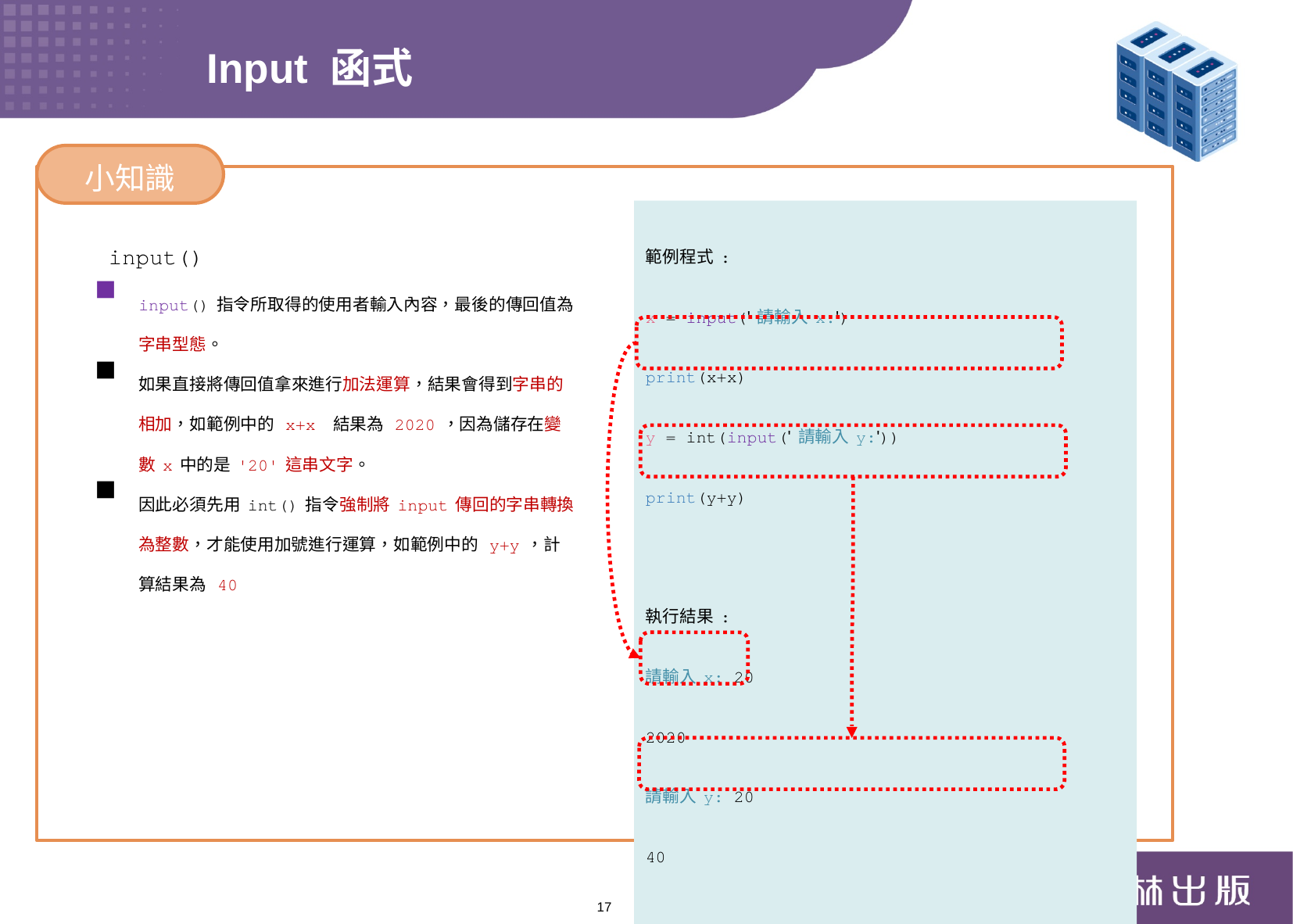

Input 函式
小知識

範例程式:
x = input('請輸入x:')
print(x+x)
y = int(input('請輸入y:'))
print(y+y)

執行結果:
請輸入x: 20
2020
請輸入y: 20
40

input()
input()指令所取得的使用者輸入內容，最後的傳回值為字串型態。
如果直接將傳回值拿來進行加法運算，結果會得到字串的相加，如範例中的 x+x 結果為 2020，因為儲存在變數x中的是'20'這串文字。
因此必須先用int()指令強制將input傳回的字串轉換為整數，才能使用加號進行運算，如範例中的 y+y，計算結果為 40

17